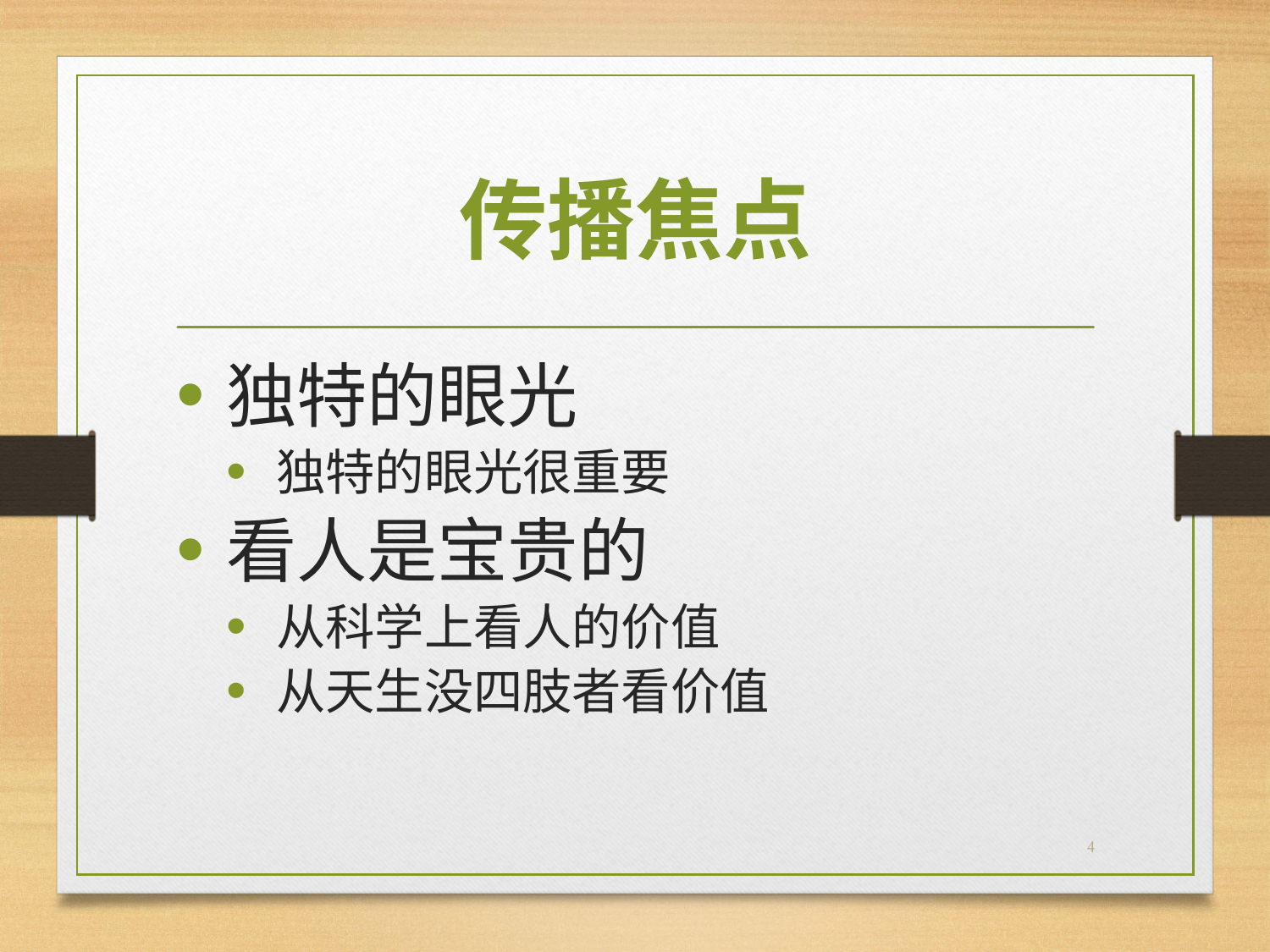

# 传播焦点
独特的眼光
独特的眼光很重要
看人是宝贵的
从科学上看人的价值
从天生没四肢者看价值

4